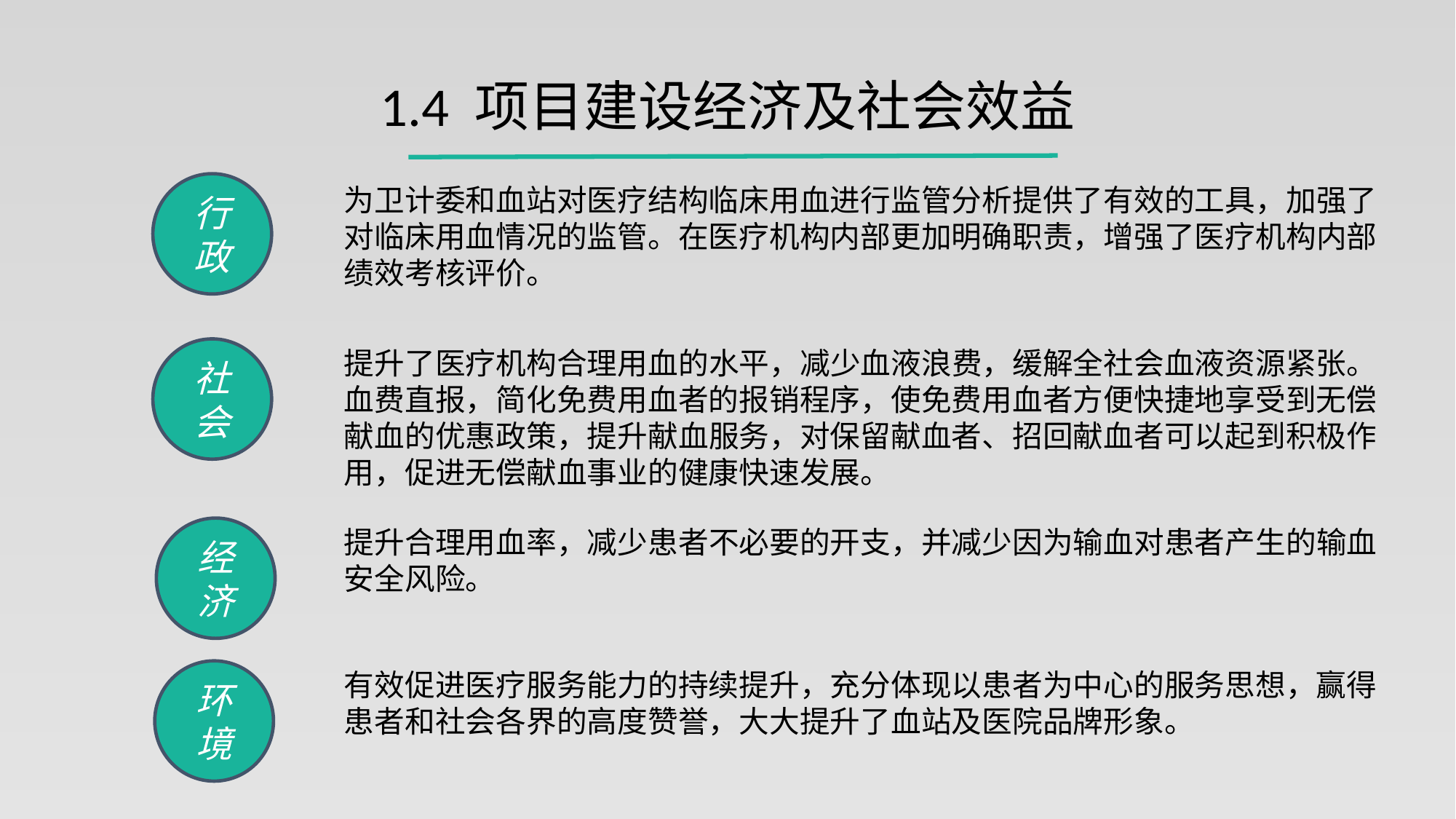

1.4 项目建设经济及社会效益
行政
为卫计委和血站对医疗结构临床用血进行监管分析提供了有效的工具，加强了对临床用血情况的监管。在医疗机构内部更加明确职责，增强了医疗机构内部绩效考核评价。
e7d195523061f1c021b92b3d25e54ab5e788c0576048880950C3AFFA1066A7153250F1349197BA8C5246BA9D557EC0274B8DA272D2431748978789E76D2CD7D1F11E7447C1D163F5D9CA1CD35DC7B6F05A820A97FDDF78B80358B1BA314023843540A85D6581570D3EB088FBA6B622EE6C196B4874584B4A7E669EF76F69533046BFB3103530D3171620163FD1EDF4A5
社会
提升了医疗机构合理用血的水平，减少血液浪费，缓解全社会血液资源紧张。
血费直报，简化免费用血者的报销程序，使免费用血者方便快捷地享受到无偿献血的优惠政策，提升献血服务，对保留献血者、招回献血者可以起到积极作用，促进无偿献血事业的健康快速发展。
经济
提升合理用血率，减少患者不必要的开支，并减少因为输血对患者产生的输血安全风险。
环境
有效促进医疗服务能力的持续提升，充分体现以患者为中心的服务思想，赢得患者和社会各界的高度赞誉，大大提升了血站及医院品牌形象。